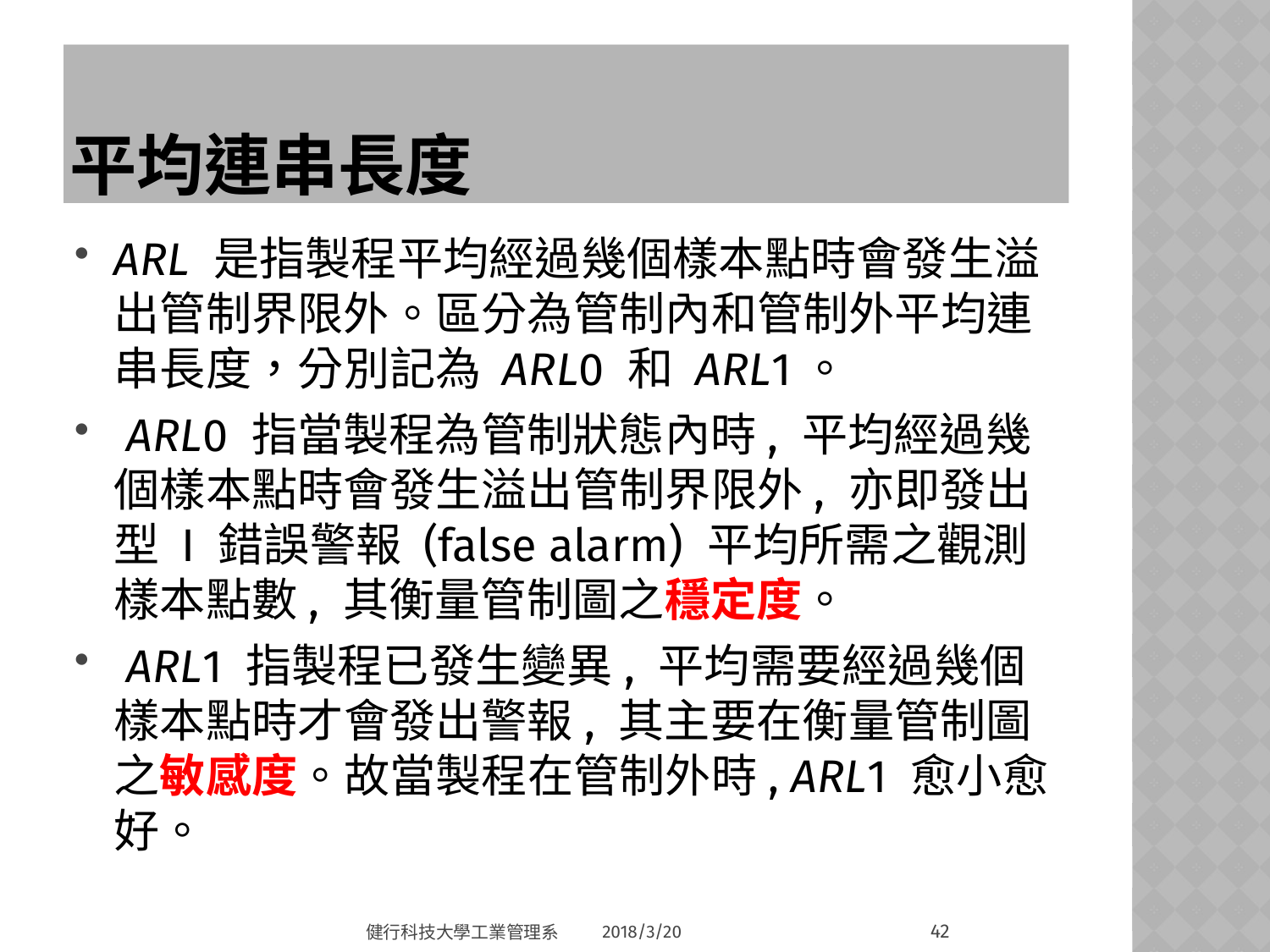

# 平均連串長度
ARL 是指製程平均經過幾個樣本點時會發生溢出管制界限外。區分為管制內和管制外平均連串長度，分別記為 ARL0 和 ARL1。
 ARL0 指當製程為管制狀態內時, 平均經過幾個樣本點時會發生溢出管制界限外, 亦即發出型 I 錯誤警報 (false alarm) 平均所需之觀測樣本點數, 其衡量管制圖之穩定度。
 ARL1 指製程已發生變異, 平均需要經過幾個樣本點時才會發出警報, 其主要在衡量管制圖之敏感度。故當製程在管制外時, ARL1 愈小愈好。
42
健行科技大學工業管理系
2018/3/20